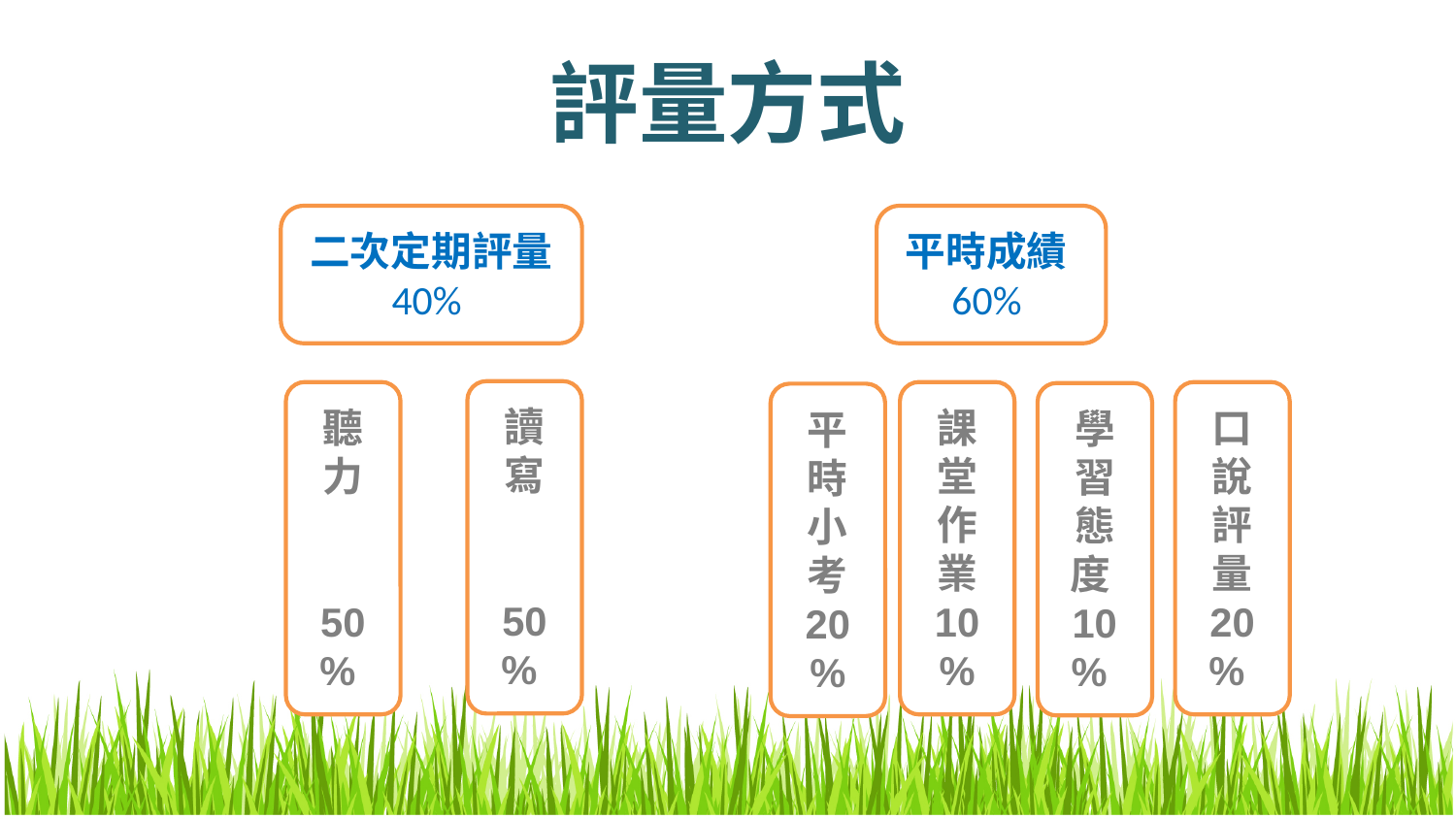

# 評量方式
二次定期評量
40%
平時成績60%
讀寫

50%
聽
力

50%
課堂作業
10%
口說
評量
20%
學習態度10%
平時小考
20%